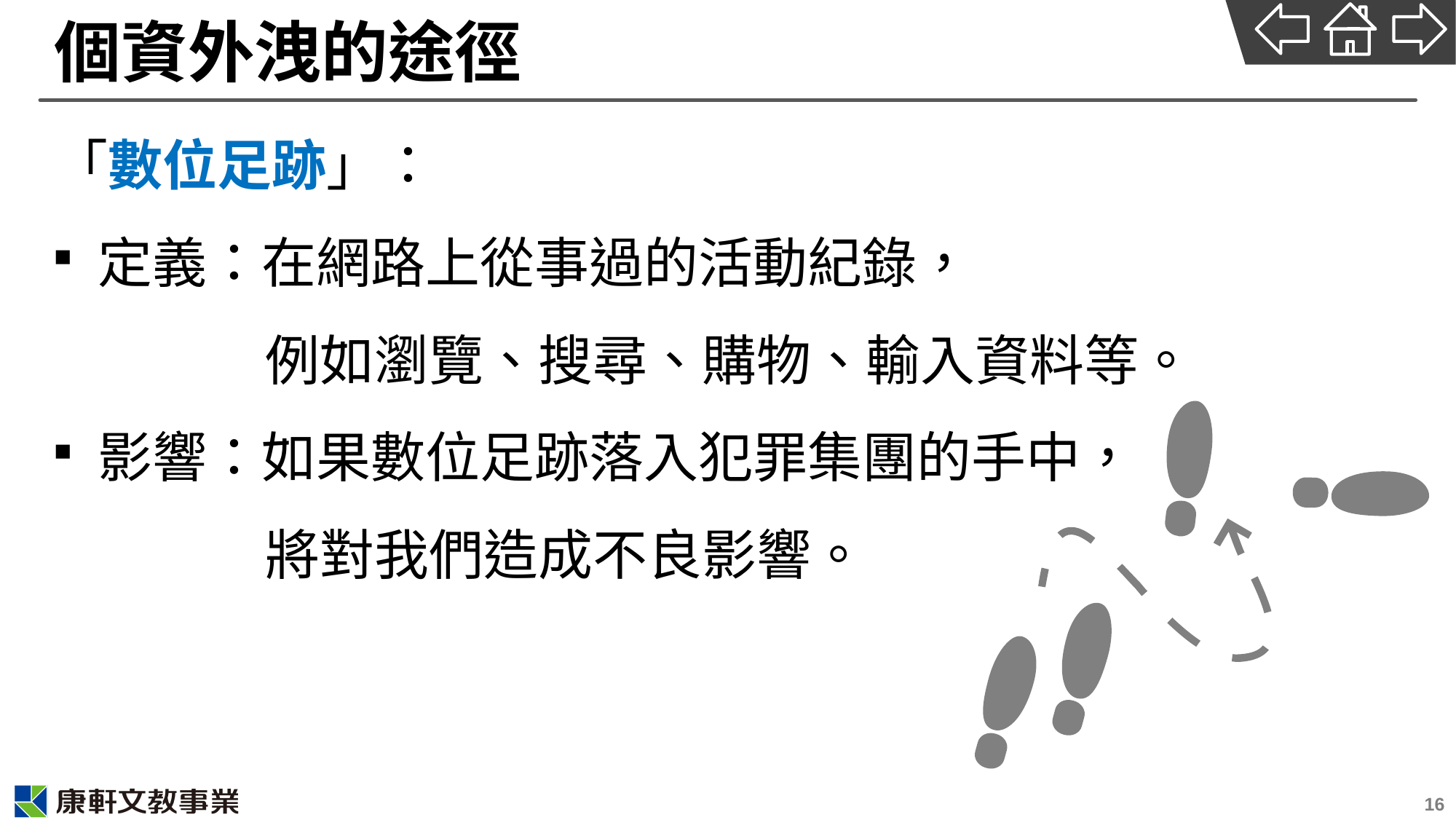

# 個資外洩的途徑
「數位足跡」：
定義：在網路上從事過的活動紀錄，
例如瀏覽、搜尋、購物、輸入資料等。
影響：如果數位足跡落入犯罪集團的手中，
將對我們造成不良影響。

16